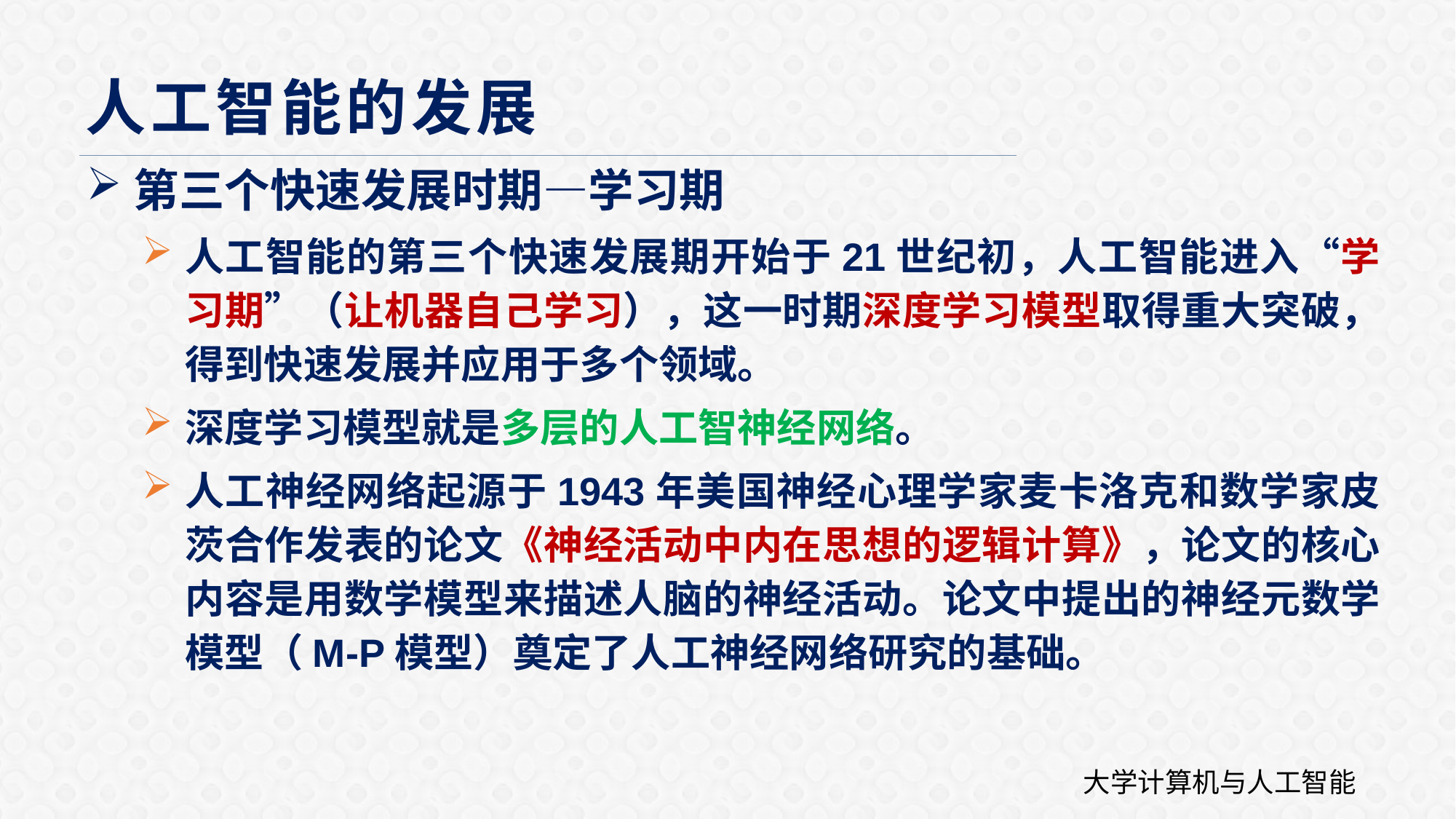

人工智能的发展
第三个快速发展时期—学习期
人工智能的第三个快速发展期开始于21世纪初，人工智能进入“学习期”（让机器自己学习），这一时期深度学习模型取得重大突破，得到快速发展并应用于多个领域。
深度学习模型就是多层的人工智神经网络。
人工神经网络起源于1943年美国神经心理学家麦卡洛克和数学家皮茨合作发表的论文《神经活动中内在思想的逻辑计算》，论文的核心内容是用数学模型来描述人脑的神经活动。论文中提出的神经元数学模型（M-P模型）奠定了人工神经网络研究的基础。